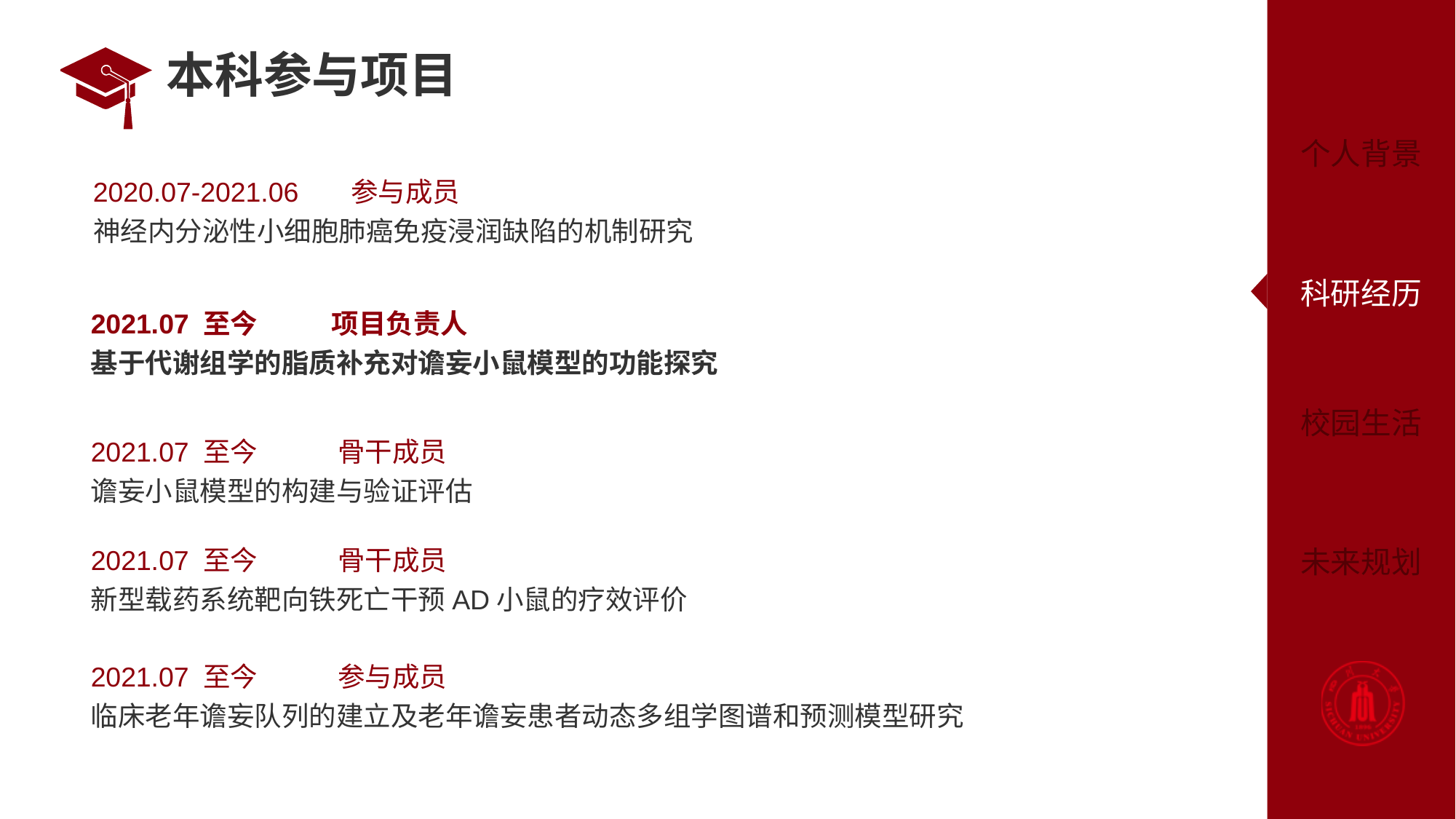

# 本科参与项目
2020.07-2021.06      参与成员
神经内分泌性小细胞肺癌免疫浸润缺陷的机制研究
2021.07 至今            项目负责人
基于代谢组学的脂质补充对谵妄小鼠模型的功能探究
2021.07 至今             骨干成员
谵妄小鼠模型的构建与验证评估
2021.07 至今             骨干成员
新型载药系统靶向铁死亡干预AD小鼠的疗效评价
2021.07 至今             参与成员
临床老年谵妄队列的建立及老年谵妄患者动态多组学图谱和预测模型研究